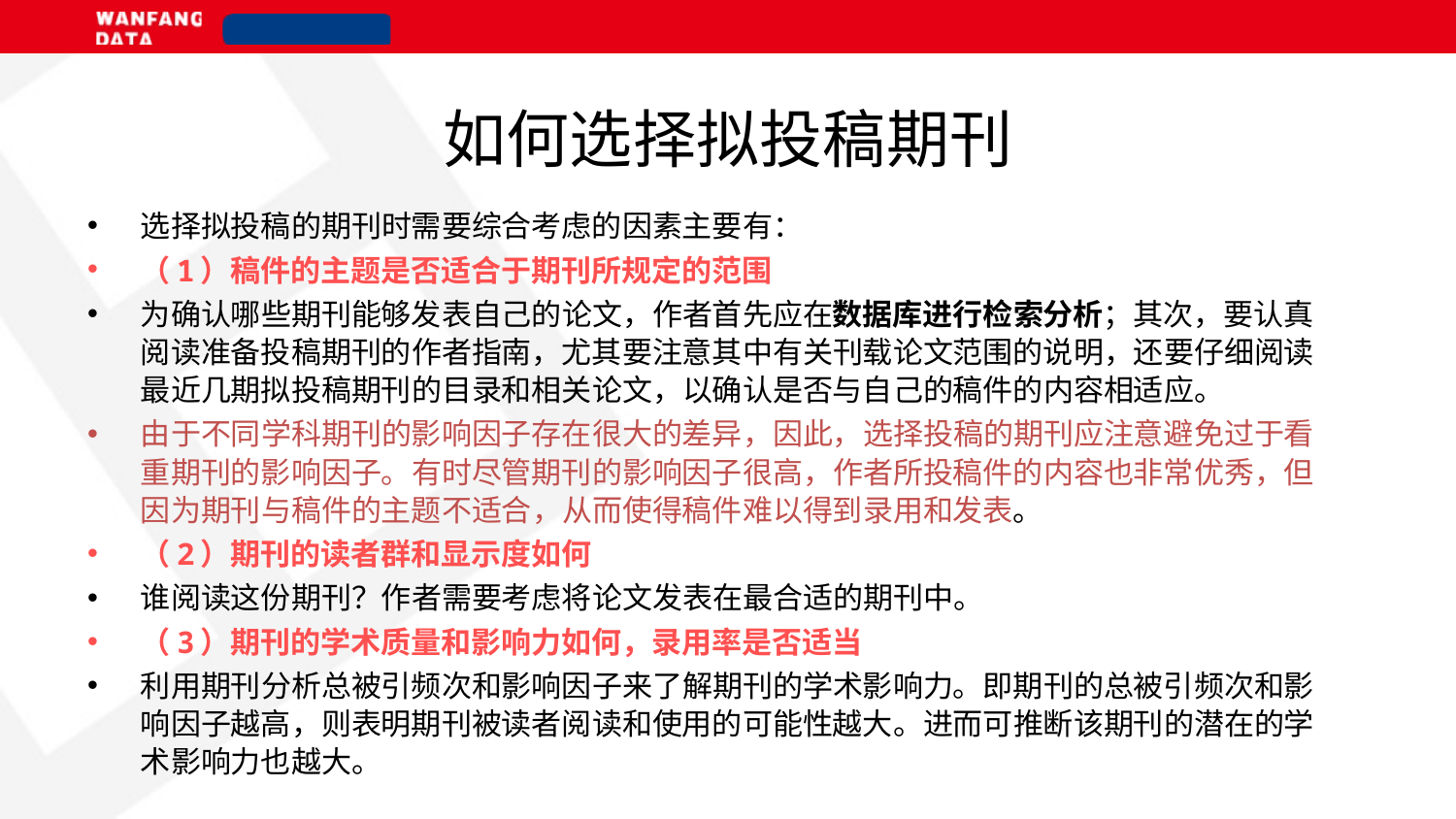

# 如何选择拟投稿期刊
选择拟投稿的期刊时需要综合考虑的因素主要有：
（1）稿件的主题是否适合于期刊所规定的范围
为确认哪些期刊能够发表自己的论文，作者首先应在数据库进行检索分析；其次，要认真阅读准备投稿期刊的作者指南，尤其要注意其中有关刊载论文范围的说明，还要仔细阅读最近几期拟投稿期刊的目录和相关论文，以确认是否与自己的稿件的内容相适应。
由于不同学科期刊的影响因子存在很大的差异，因此，选择投稿的期刊应注意避免过于看重期刊的影响因子。有时尽管期刊的影响因子很高，作者所投稿件的内容也非常优秀，但因为期刊与稿件的主题不适合，从而使得稿件难以得到录用和发表。
（2）期刊的读者群和显示度如何
谁阅读这份期刊？作者需要考虑将论文发表在最合适的期刊中。
（3）期刊的学术质量和影响力如何，录用率是否适当
利用期刊分析总被引频次和影响因子来了解期刊的学术影响力。即期刊的总被引频次和影响因子越高，则表明期刊被读者阅读和使用的可能性越大。进而可推断该期刊的潜在的学术影响力也越大。